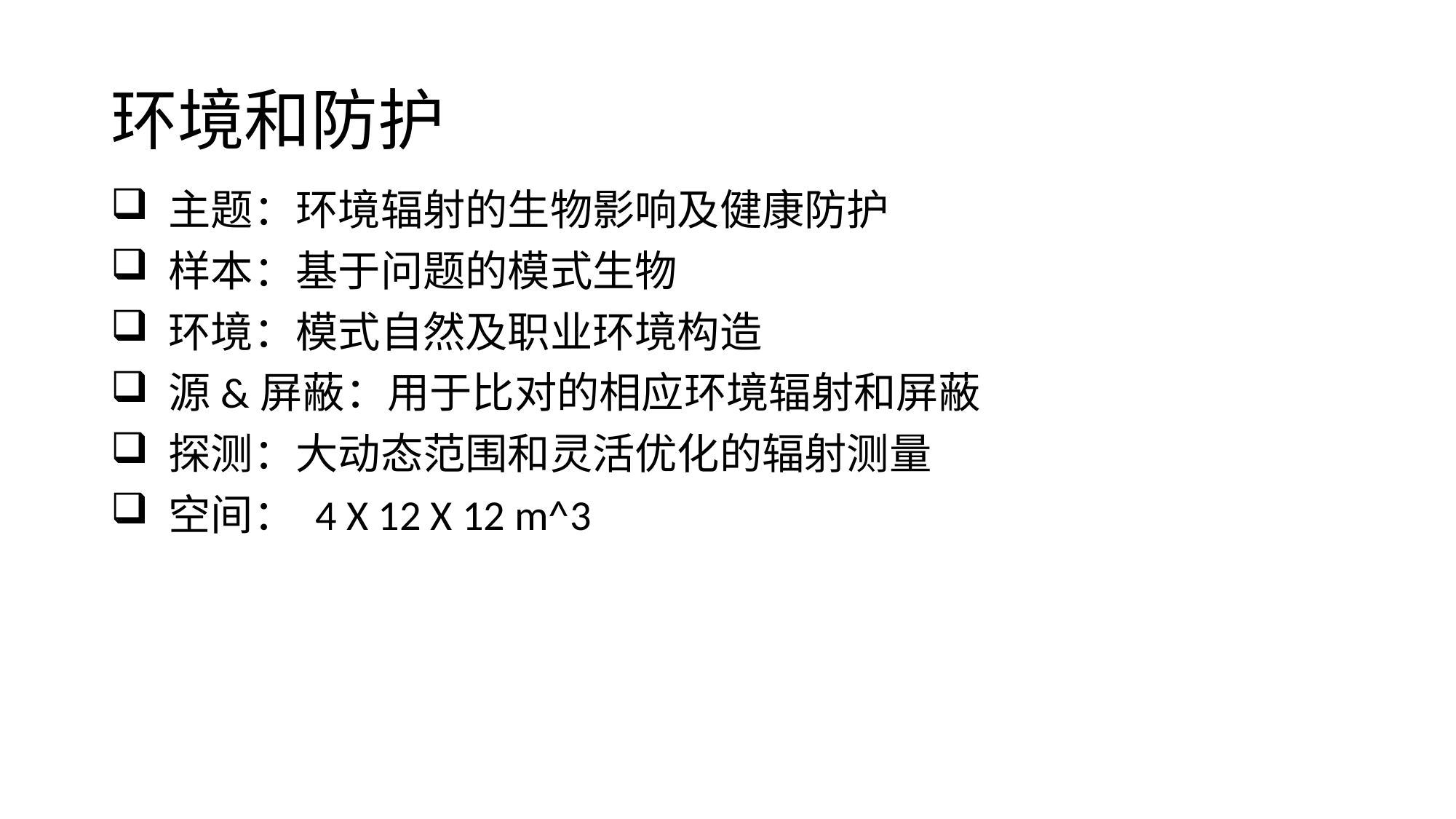

# 环境和防护
 主题：环境辐射的生物影响及健康防护
 样本：基于问题的模式生物
 环境：模式自然及职业环境构造
 源&屏蔽：用于比对的相应环境辐射和屏蔽
 探测：大动态范围和灵活优化的辐射测量
 空间： 4 X 12 X 12 m^3